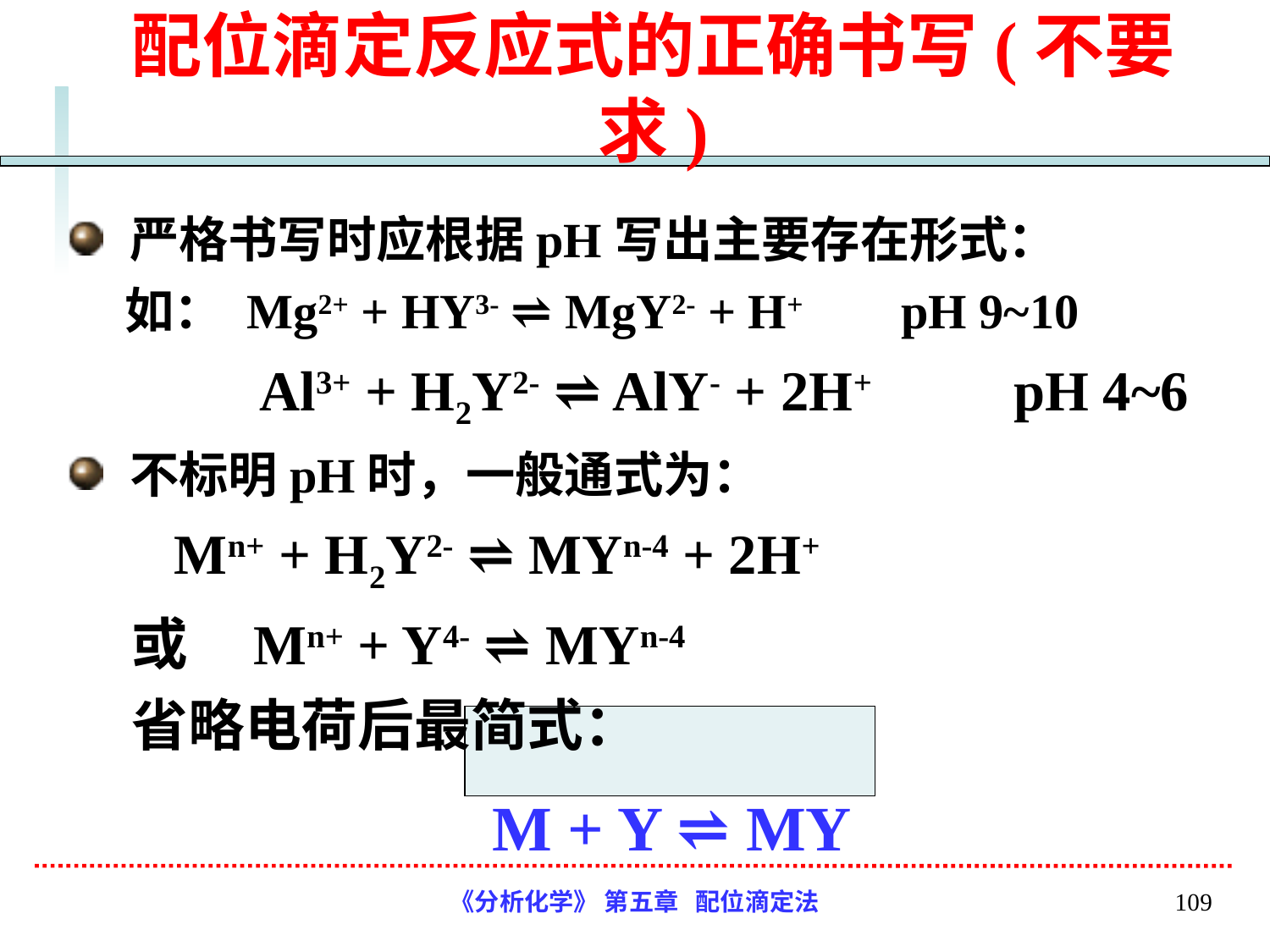

# 配位滴定反应式的正确书写(不要求)
严格书写时应根据pH写出主要存在形式：
    如： Mg2+ + HY3- ⇌ MgY2- + H+        pH 9~10
         Al3+ + H2Y2- ⇌ AlY- + 2H+          pH 4~6
不标明pH时，一般通式为：
   Mn+ + H2Y2- ⇌ MYn-4 + 2H+
或    Mn+ + Y4- ⇌ MYn-4
省略电荷后最简式：
M + Y ⇌ MY

《分析化学》 第五章   配位滴定法
109